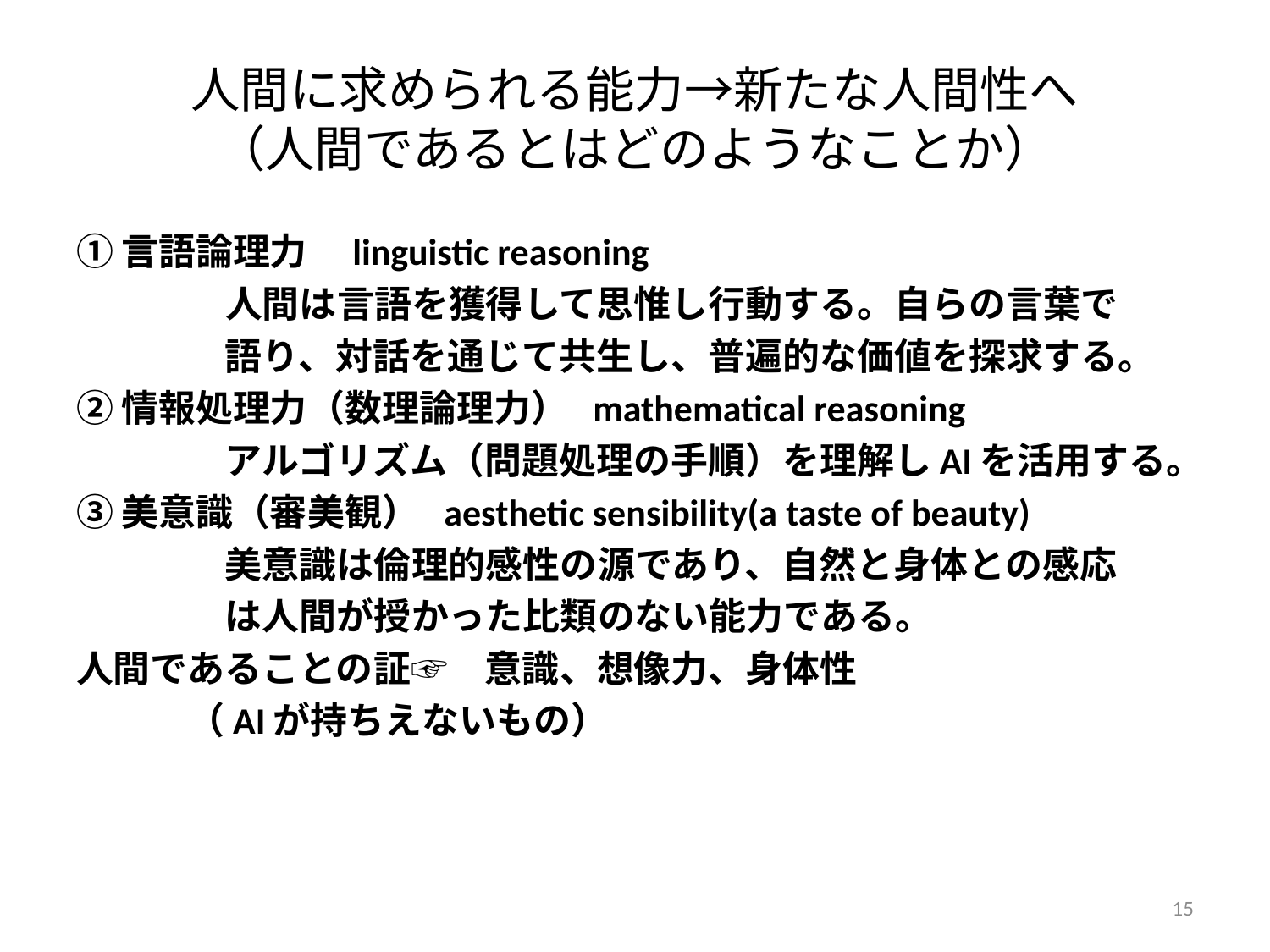

# 人間に求められる能力→新たな人間性へ （人間であるとはどのようなことか）
①言語論理力　linguistic reasoning
　　　　人間は言語を獲得して思惟し行動する。自らの言葉で
　　　　語り、対話を通じて共生し、普遍的な価値を探求する。
②情報処理力（数理論理力）  mathematical reasoning
　　　　アルゴリズム（問題処理の手順）を理解しAIを活用する。
③美意識（審美観）  aesthetic sensibility(a taste of beauty)
　　　　美意識は倫理的感性の源であり、自然と身体との感応
　　　　は人間が授かった比類のない能力である。
人間であることの証☞　意識、想像力、身体性
　　　（AIが持ちえないもの）
15